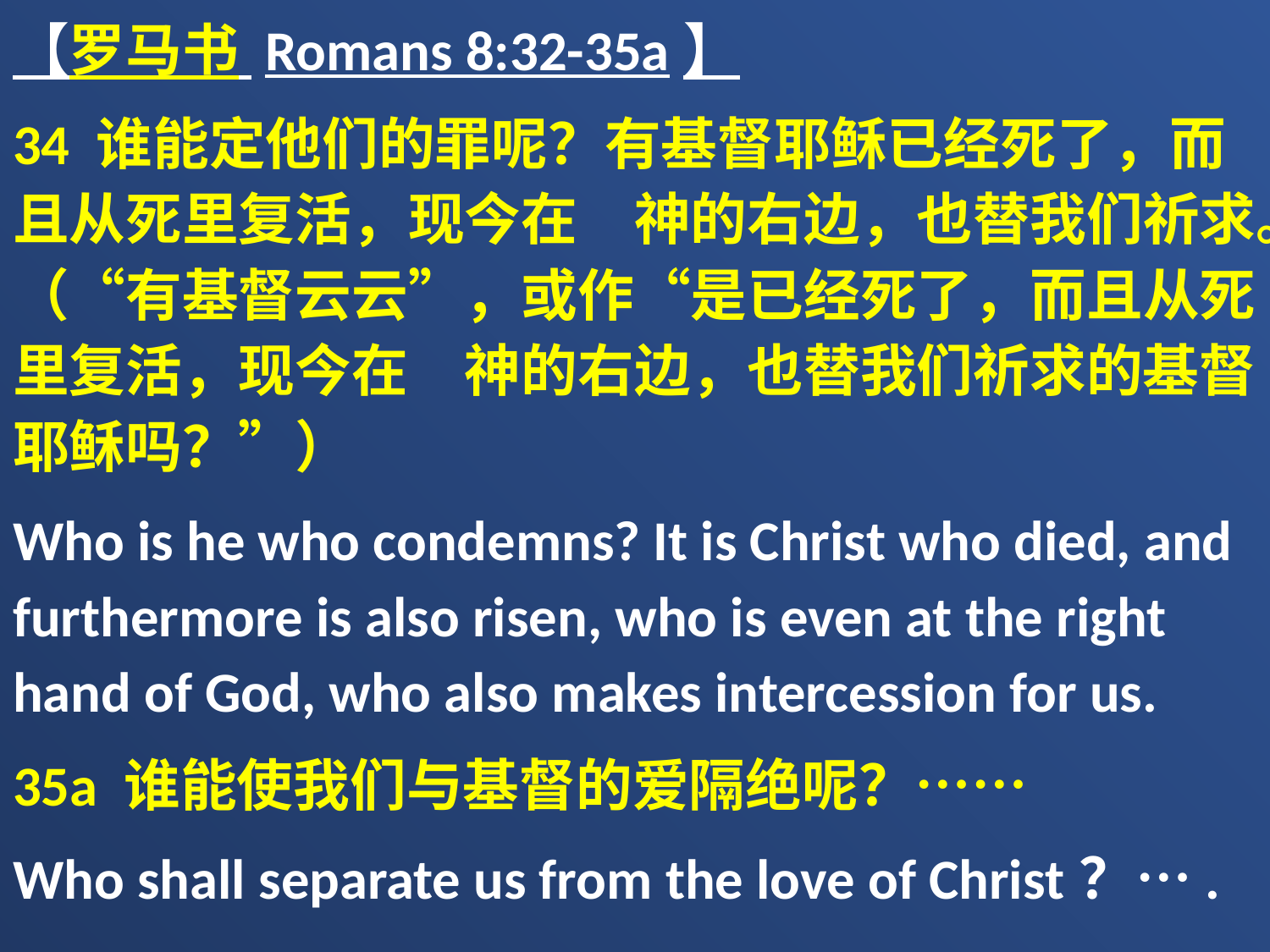

【罗马书 Romans 8:32-35a】
34 谁能定他们的罪呢？有基督耶稣已经死了，而且从死里复活，现今在　神的右边，也替我们祈求。（“有基督云云”，或作“是已经死了，而且从死里复活，现今在　神的右边，也替我们祈求的基督耶稣吗？”）
Who is he who condemns? It is Christ who died, and furthermore is also risen, who is even at the right hand of God, who also makes intercession for us.
35a 谁能使我们与基督的爱隔绝呢？……
Who shall separate us from the love of Christ？….